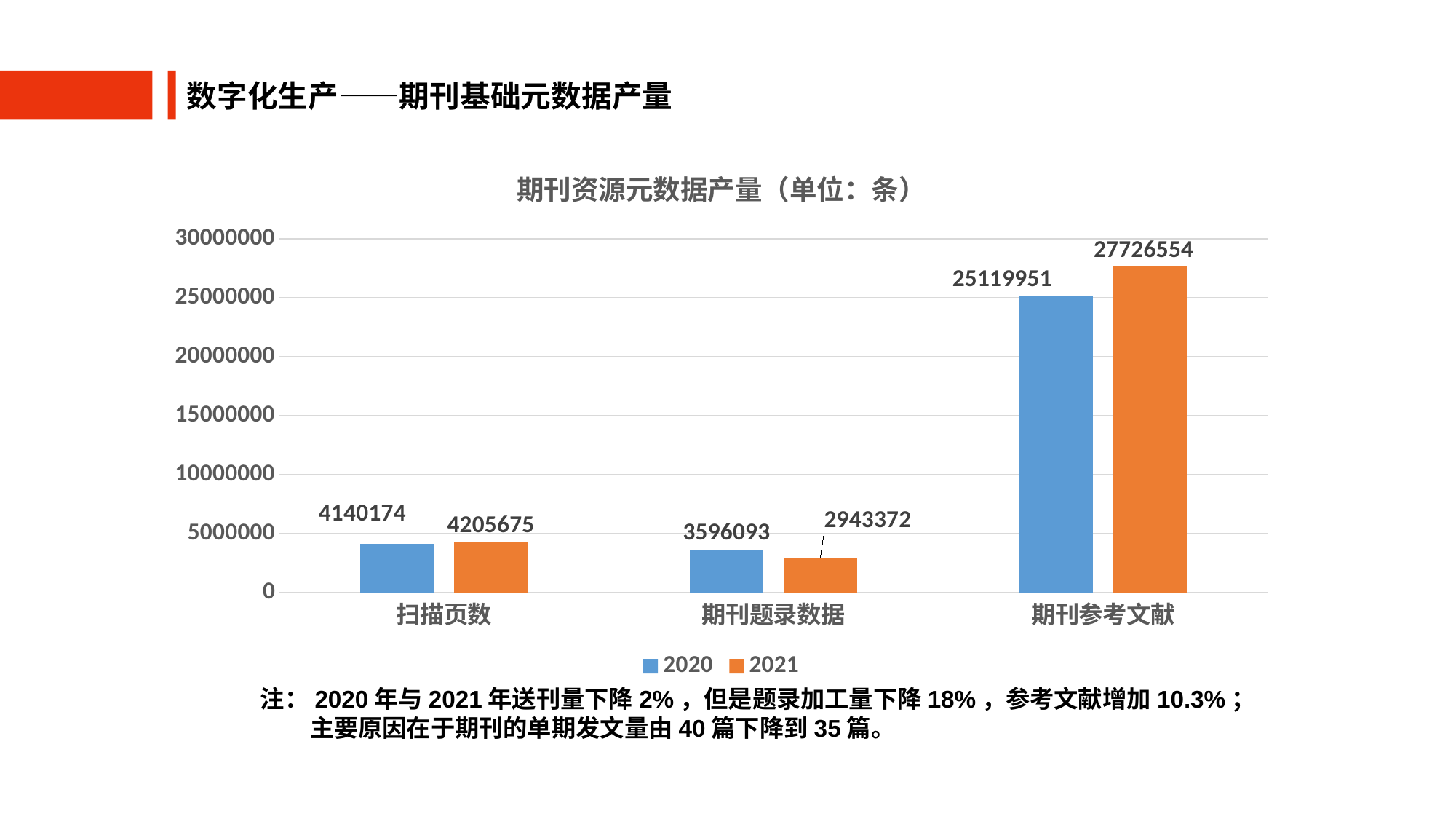

数字化生产——期刊基础元数据产量

### Chart: 期刊资源元数据产量（单位：条）

| Category | 2020 | 2021 |
|---|---|---|
| 扫描页数 | 4140174.0 | 4205675.0 |
| 期刊题录数据 | 3596093.0 | 2943372.0 |
| 期刊参考文献 | 25119951.0 | 27726554.0 |
注：2020年与2021年送刊量下降2%，但是题录加工量下降18%，参考文献增加10.3%；
        主要原因在于期刊的单期发文量由40篇下降到35篇。